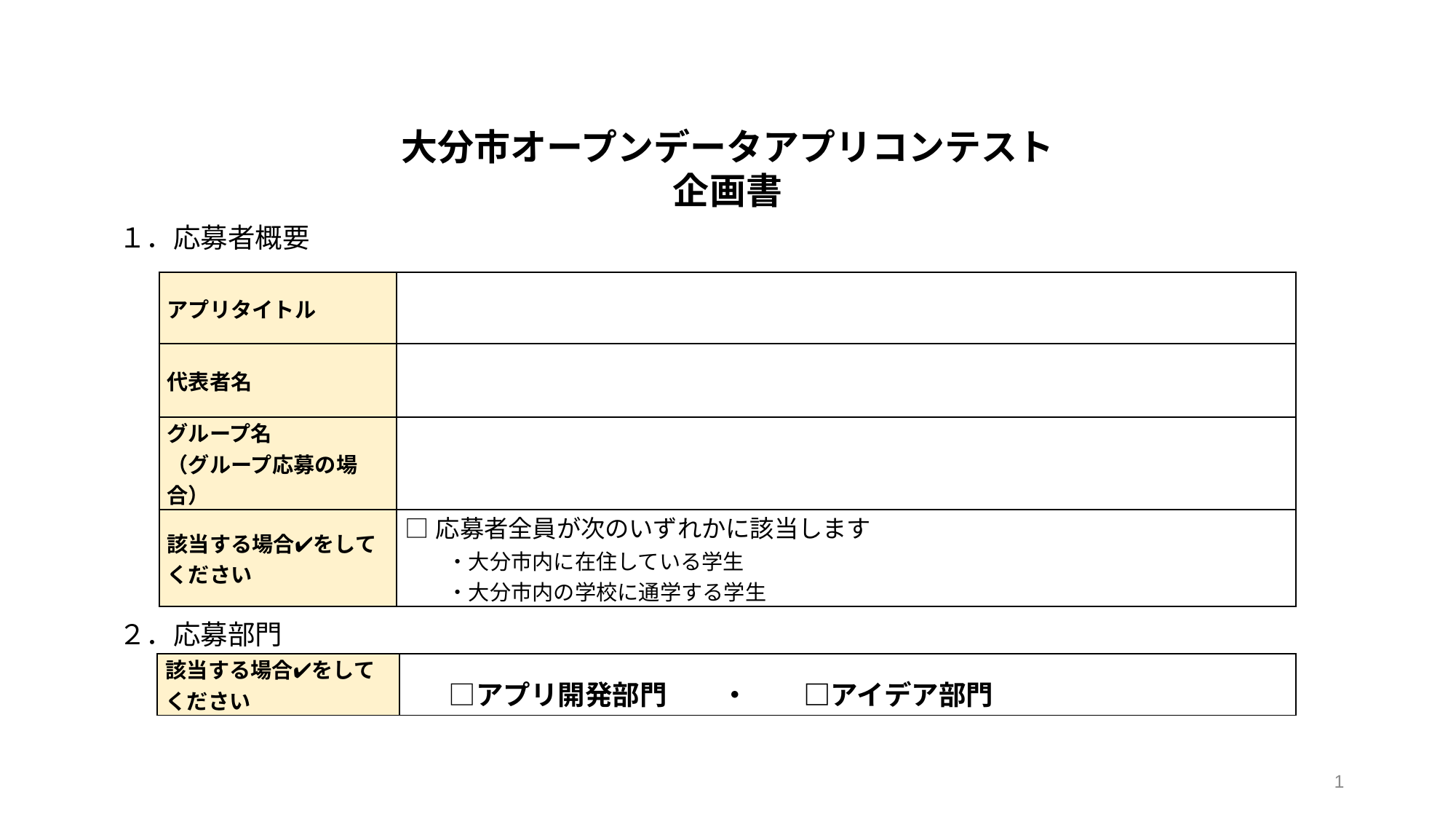

大分市オープンデータアプリコンテスト
企画書
１．応募者概要
| アプリタイトル |  |
| --- | --- |
| 代表者名 |  |
| グループ名 （グループ応募の場合） |  |
| 該当する場合✔をしてください | □応募者全員が次のいずれかに該当します 　　・大分市内に在住している学生 　　・大分市内の学校に通学する学生 |
２．応募部門
| 該当する場合✔をしてください | □アプリ開発部門　　・　　□アイデア部門 |
| --- | --- |
1